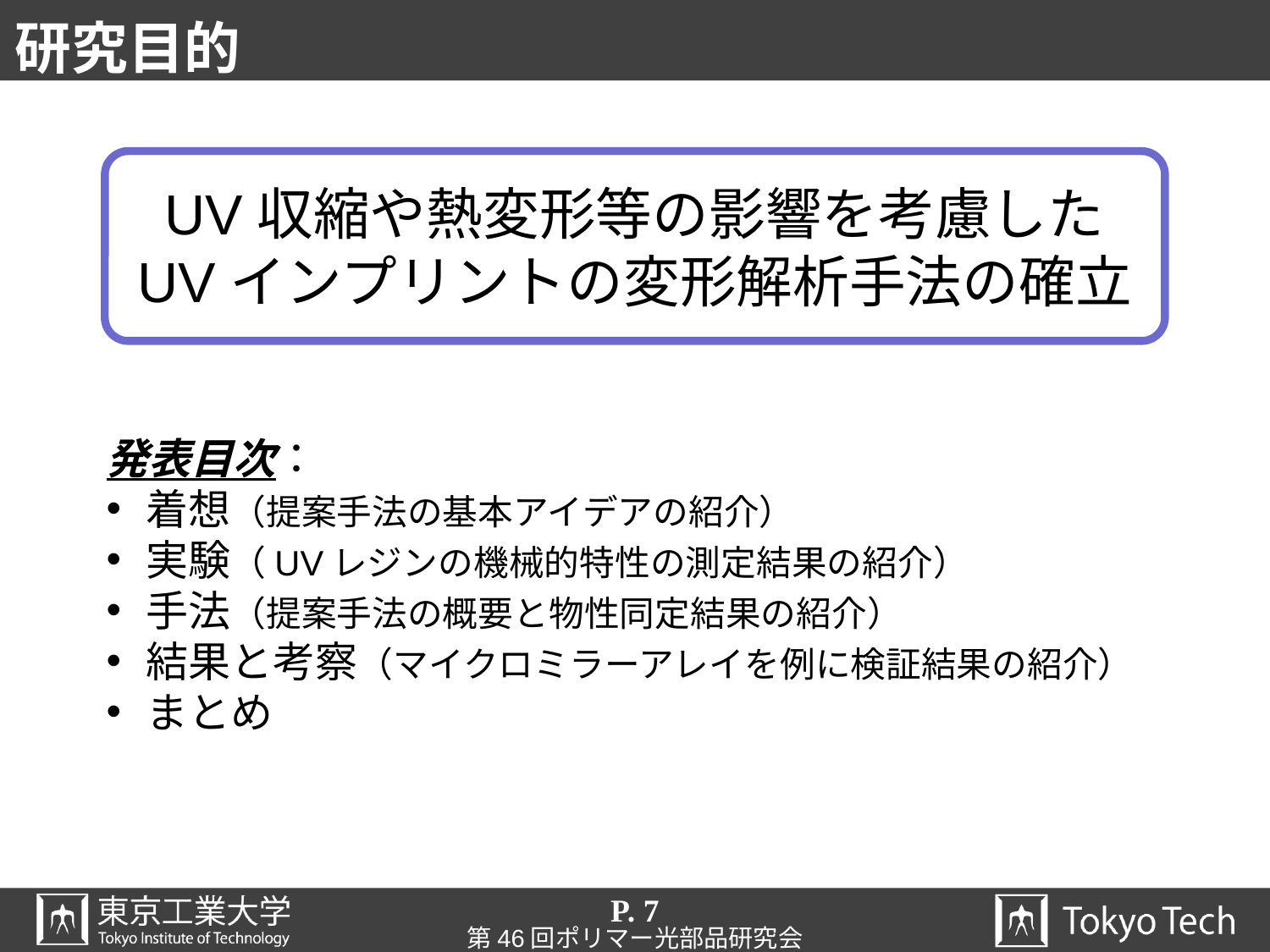

# 研究目的
UV収縮や熱変形等の影響を考慮した
UVインプリントの変形解析手法の確立
発表目次：
着想（提案手法の基本アイデアの紹介）
実験（UVレジンの機械的特性の測定結果の紹介）
手法（提案手法の概要と物性同定結果の紹介）
結果と考察（マイクロミラーアレイを例に検証結果の紹介）
まとめ
P. 7